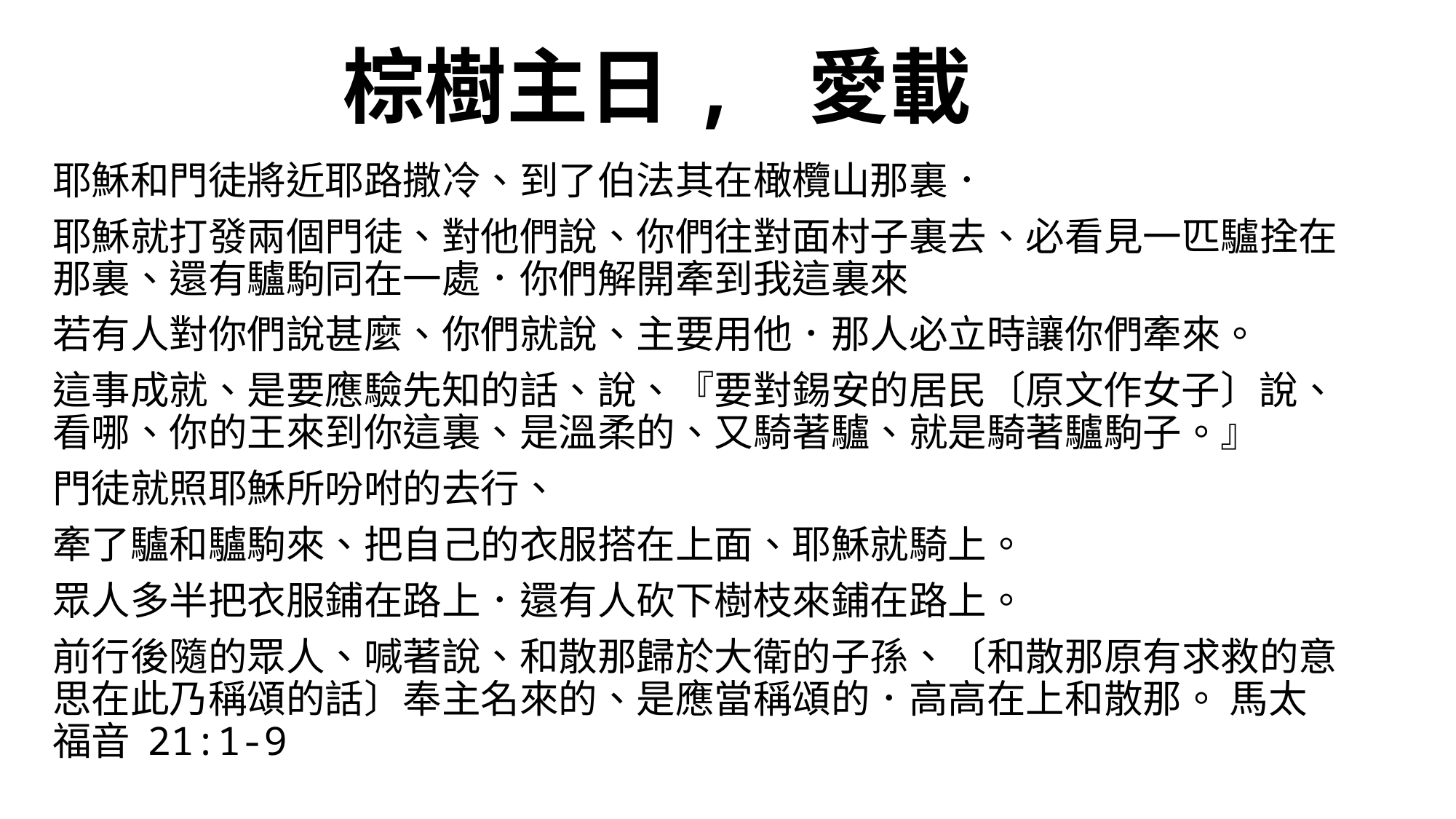

棕樹主日, 愛載
耶穌和門徒將近耶路撒冷、到了伯法其在橄欖山那裏．
耶穌就打發兩個門徒、對他們說、你們往對面村子裏去、必看見一匹驢拴在那裏、還有驢駒同在一處．你們解開牽到我這裏來
若有人對你們說甚麼、你們就說、主要用他．那人必立時讓你們牽來。
這事成就、是要應驗先知的話、說、『要對錫安的居民〔原文作女子〕說、看哪、你的王來到你這裏、是溫柔的、又騎著驢、就是騎著驢駒子。』
門徒就照耶穌所吩咐的去行、
牽了驢和驢駒來、把自己的衣服搭在上面、耶穌就騎上。
眾人多半把衣服鋪在路上．還有人砍下樹枝來鋪在路上。
前行後隨的眾人、喊著說、和散那歸於大衛的子孫、〔和散那原有求救的意思在此乃稱頌的話〕奉主名來的、是應當稱頌的．高高在上和散那。 馬太福音 21:1-9